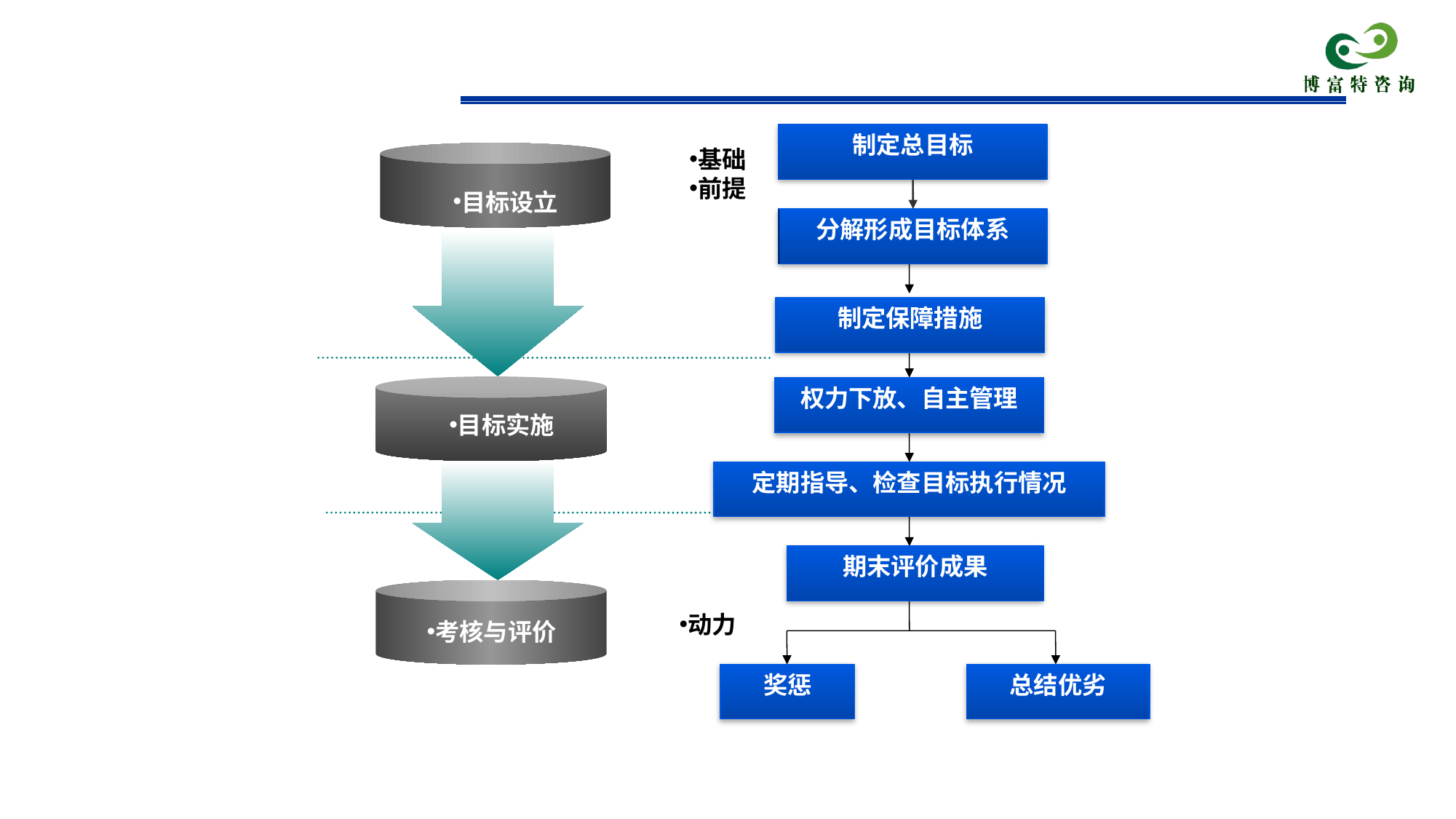

制定总目标
基础
前提

目标设立
分解形成目标体系

制定保障措施

权力下放、自主管理
目标实施

定期指导、检查目标执行情况

期末评价成果

动力
考核与评价

奖惩
总结优劣